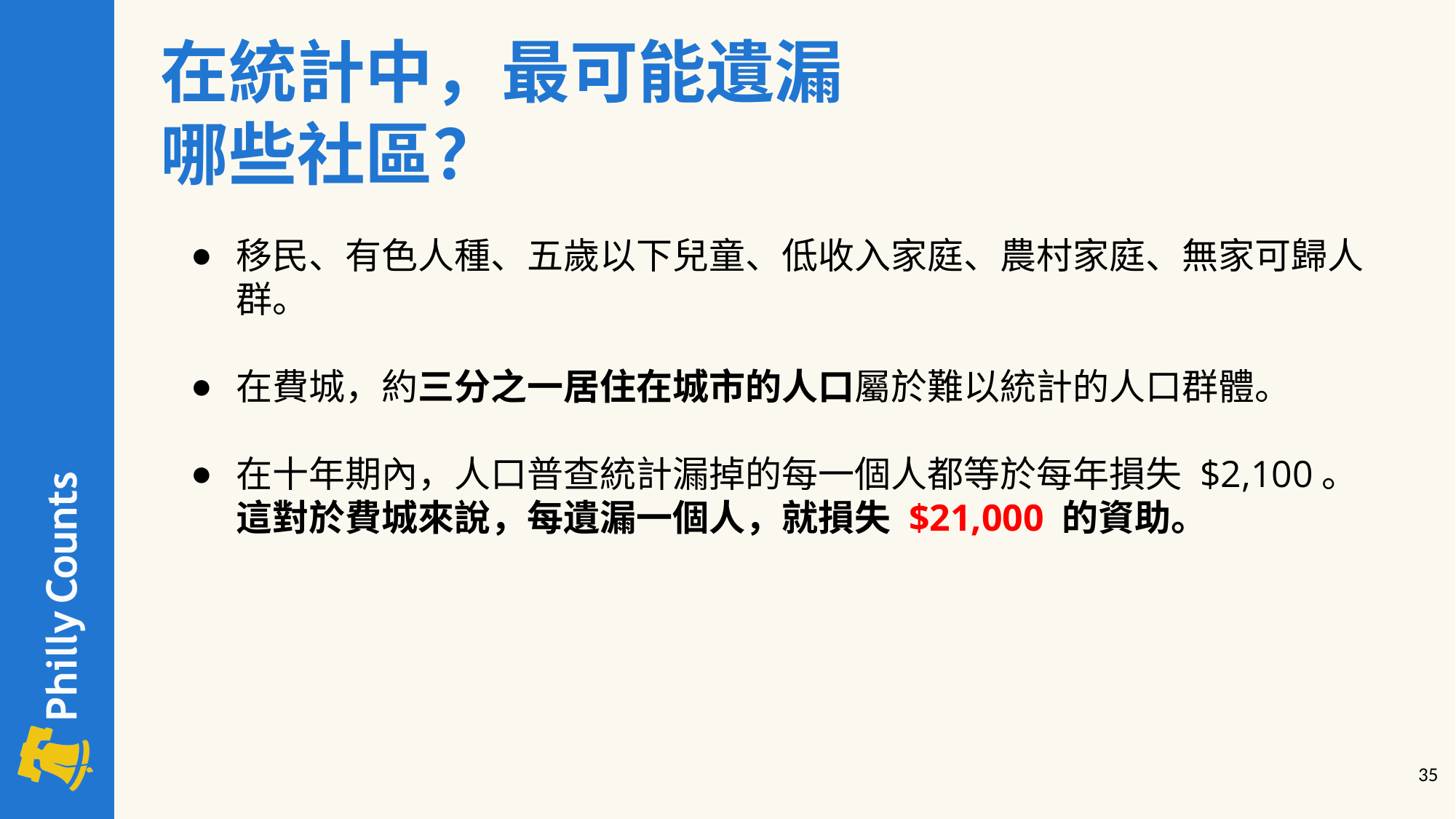

在統計中，最可能遺漏
哪些社區？
移民、有色人種、五歲以下兒童、低收入家庭、農村家庭、無家可歸人群。

在費城，約三分之一居住在城市的人口屬於難以統計的人口群體。

在十年期內，人口普查統計漏掉的每一個人都等於每年損失 $2,100。這對於費城來說，每遺漏一個人，就損失 $21,000 的資助。
35